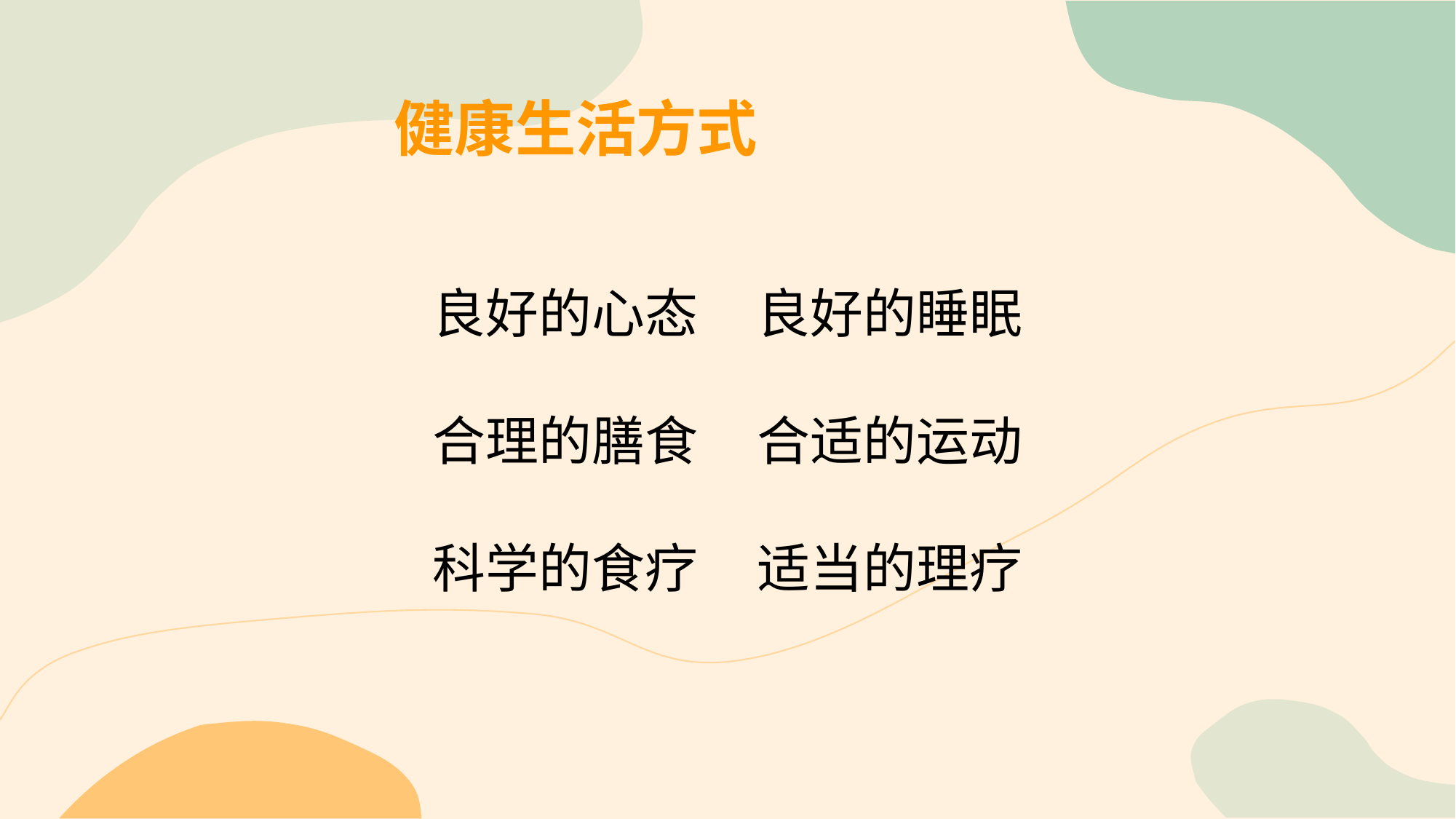

健康生活方式
良好的心态     良好的睡眠
合理的膳食     合适的运动
科学的食疗     适当的理疗